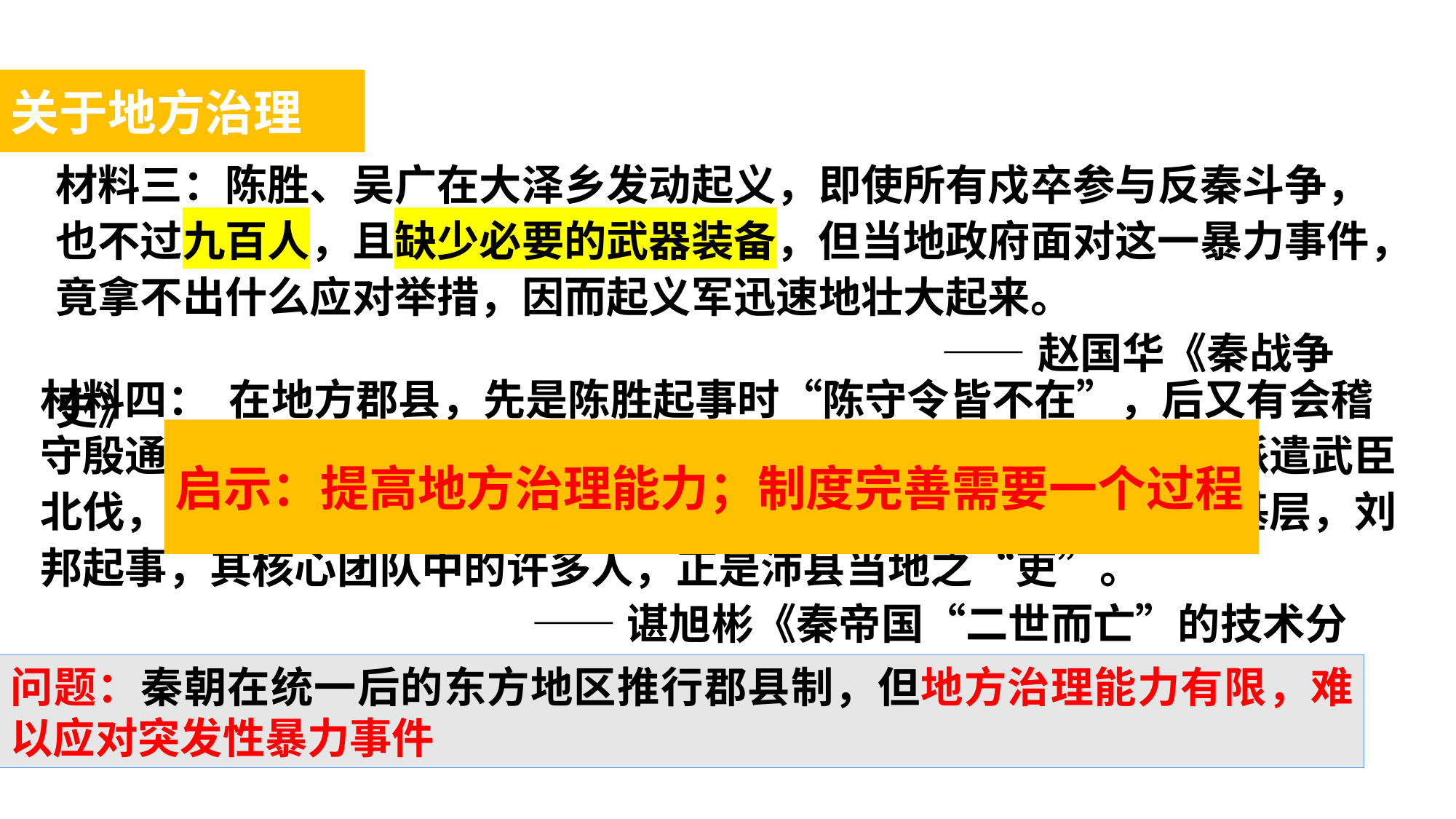

关于地方治理
材料三：陈胜、吴广在大泽乡发动起义，即使所有戍卒参与反秦斗争，也不过九百人，且缺少必要的武器装备，但当地政府面对这一暴力事件，竟拿不出什么应对举措，因而起义军迅速地壮大起来。
                                                                                            ——赵国华《秦战争史》
材料四：  在地方郡县，先是陈胜起事时“陈守令皆不在”，后又有会稽守殷通找来项梁商议响应起兵，发出“天亡秦之时”之语；陈胜派遣武臣北伐，范阳令开城投降，赵地“不战以城下者三十余城”。在最基层，刘邦起事，其核心团队中的许多人，正是沛县当地之“吏”。
                                                   ——谌旭彬《秦帝国“二世而亡”的技术分析》
启示：提高地方治理能力；制度完善需要一个过程
上述两则材料反映什么问题？
问题：秦朝在统一后的东方地区推行郡县制，但地方治理能力有限，难以应对突发性暴力事件